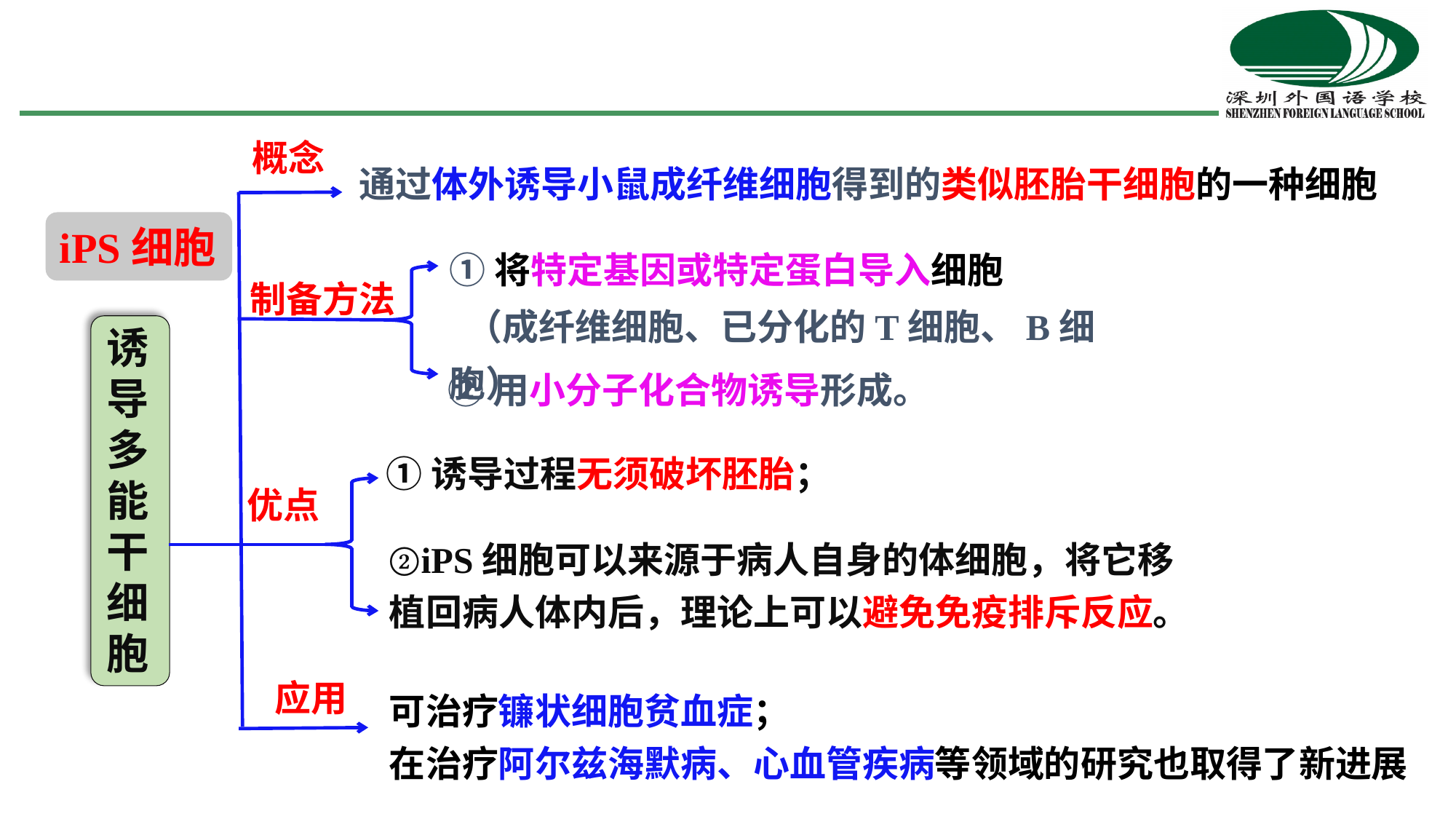

03
概念

制备方法

诱导多能干细胞
优点

应用
通过体外诱导小鼠成纤维细胞得到的类似胚胎干细胞的一种细胞
iPS细胞
①将特定基因或特定蛋白导入细胞
 （成纤维细胞、已分化的T细胞、B细胞）
②用小分子化合物诱导形成。
①诱导过程无须破坏胚胎；
②iPS细胞可以来源于病人自身的体细胞，将它移植回病人体内后，理论上可以避免免疫排斥反应。
可治疗镰状细胞贫血症；
在治疗阿尔兹海默病、心血管疾病等领域的研究也取得了新进展